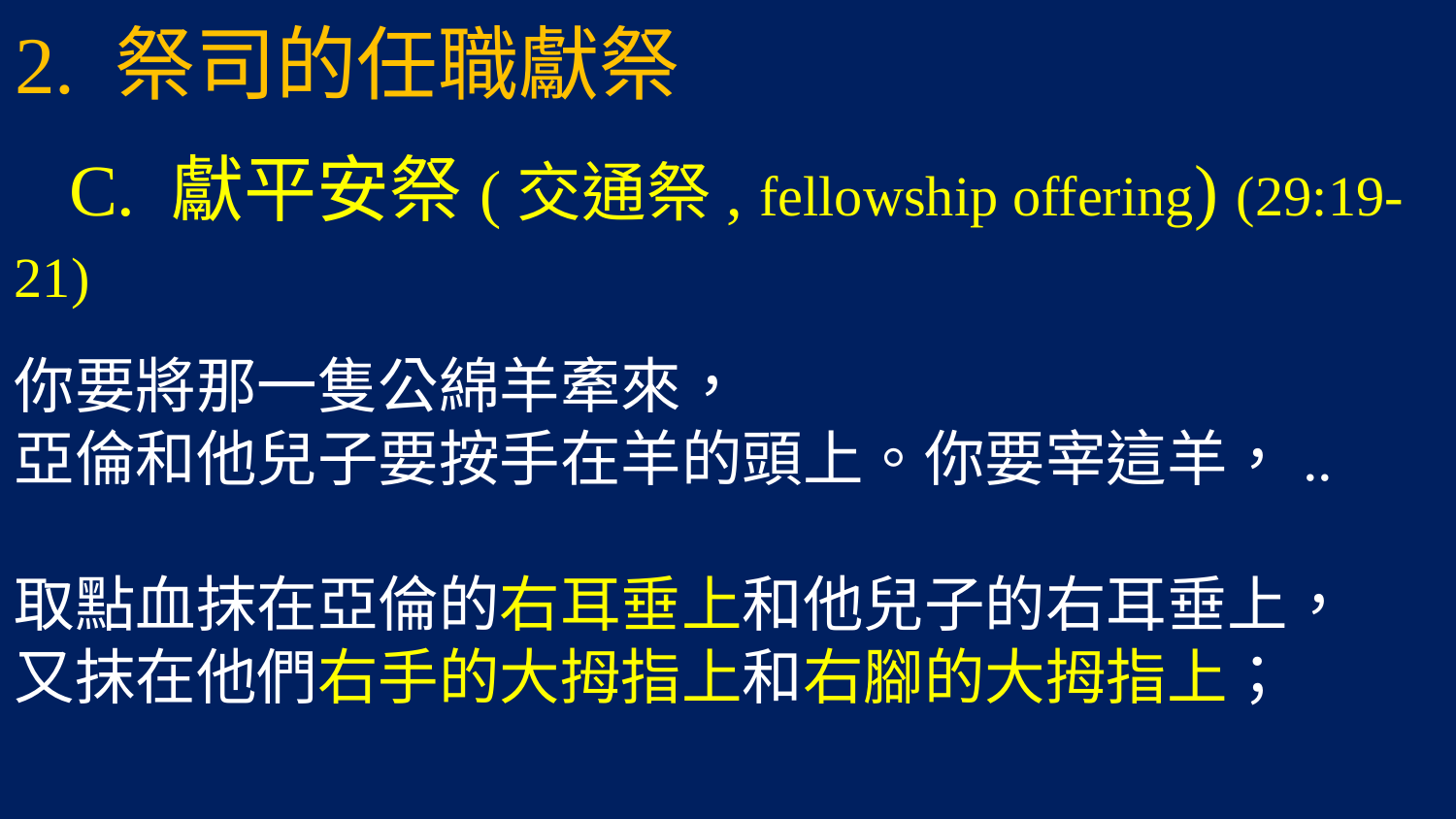

# 2. 祭司的任職獻祭
   C. 獻平安祭(交通祭, fellowship offering) (29:19-21)

你要將那一隻公綿羊牽來，
亞倫和他兒子要按手在羊的頭上。你要宰這羊，..

取點血抹在亞倫的右耳垂上和他兒子的右耳垂上，
又抹在他們右手的大拇指上和右腳的大拇指上；